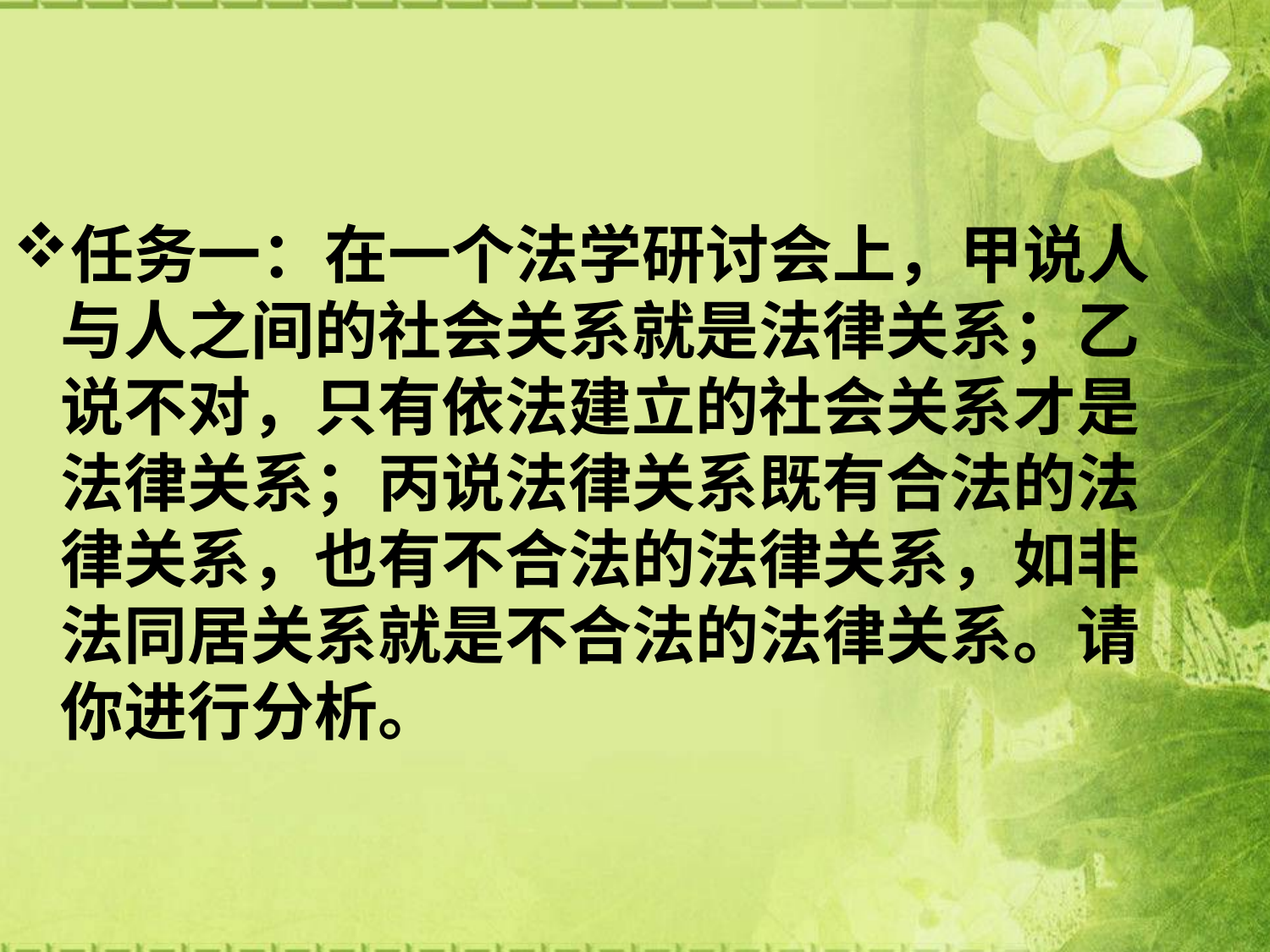

任务一：在一个法学研讨会上，甲说人与人之间的社会关系就是法律关系；乙说不对，只有依法建立的社会关系才是法律关系；丙说法律关系既有合法的法律关系，也有不合法的法律关系，如非法同居关系就是不合法的法律关系。请你进行分析。